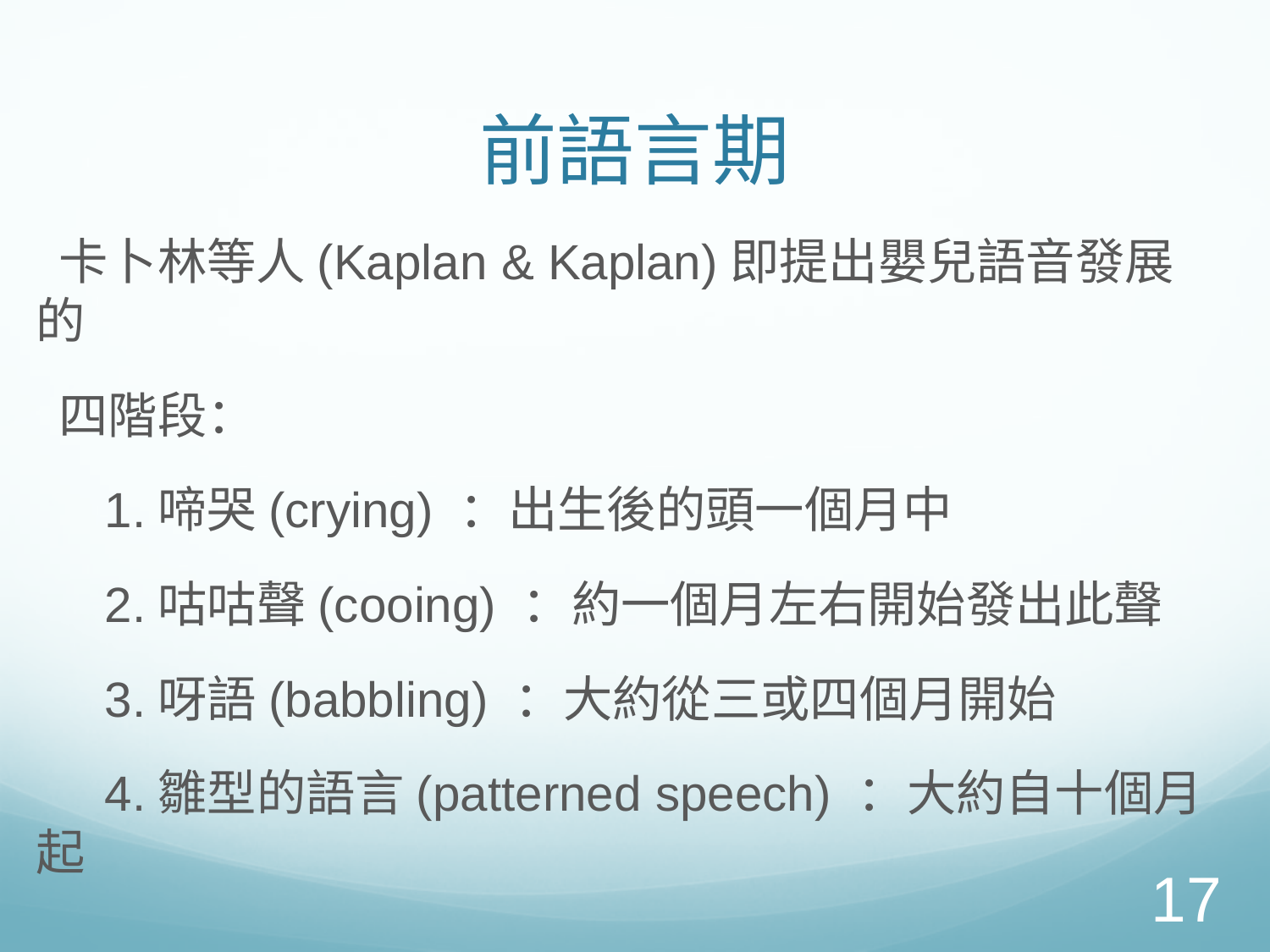

# 前語言期
 卡卜林等人(Kaplan & Kaplan)即提出嬰兒語音發展的
 四階段：
     1.啼哭(crying) ：出生後的頭一個月中
     2.咕咕聲(cooing) ：約一個月左右開始發出此聲
     3.呀語(babbling) ：大約從三或四個月開始
     4.雛型的語言(patterned speech) ：大約自十個月起

17